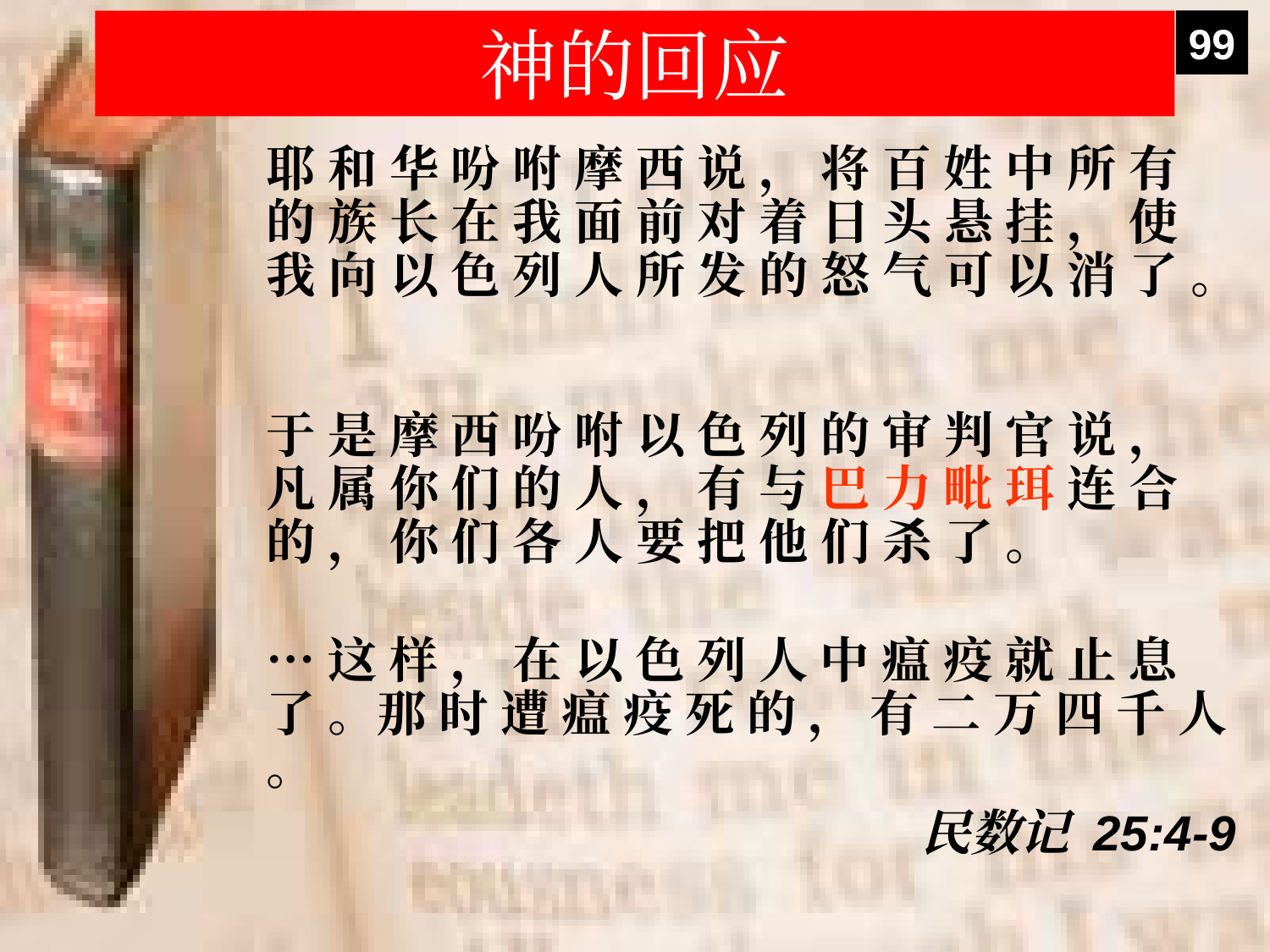

神的回应
99
耶 和 华 吩 咐 摩 西 说 ， 将 百 姓 中 所 有 的 族 长 在 我 面 前 对 着 日 头 悬 挂 ， 使 我 向 以 色 列 人 所 发 的 怒 气 可 以 消 了 。
于 是 摩 西 吩 咐 以 色 列 的 审 判 官 说 ， 凡 属 你 们 的 人 ， 有 与 巴 力 毗 珥 连 合 的 ， 你 们 各 人 要 把 他 们 杀 了 。
…这 样 ， 在 以 色 列 人 中 瘟 疫 就 止 息 了 。那 时 遭 瘟 疫 死 的 ， 有 二 万 四 千 人 。
民数记 25:4-9